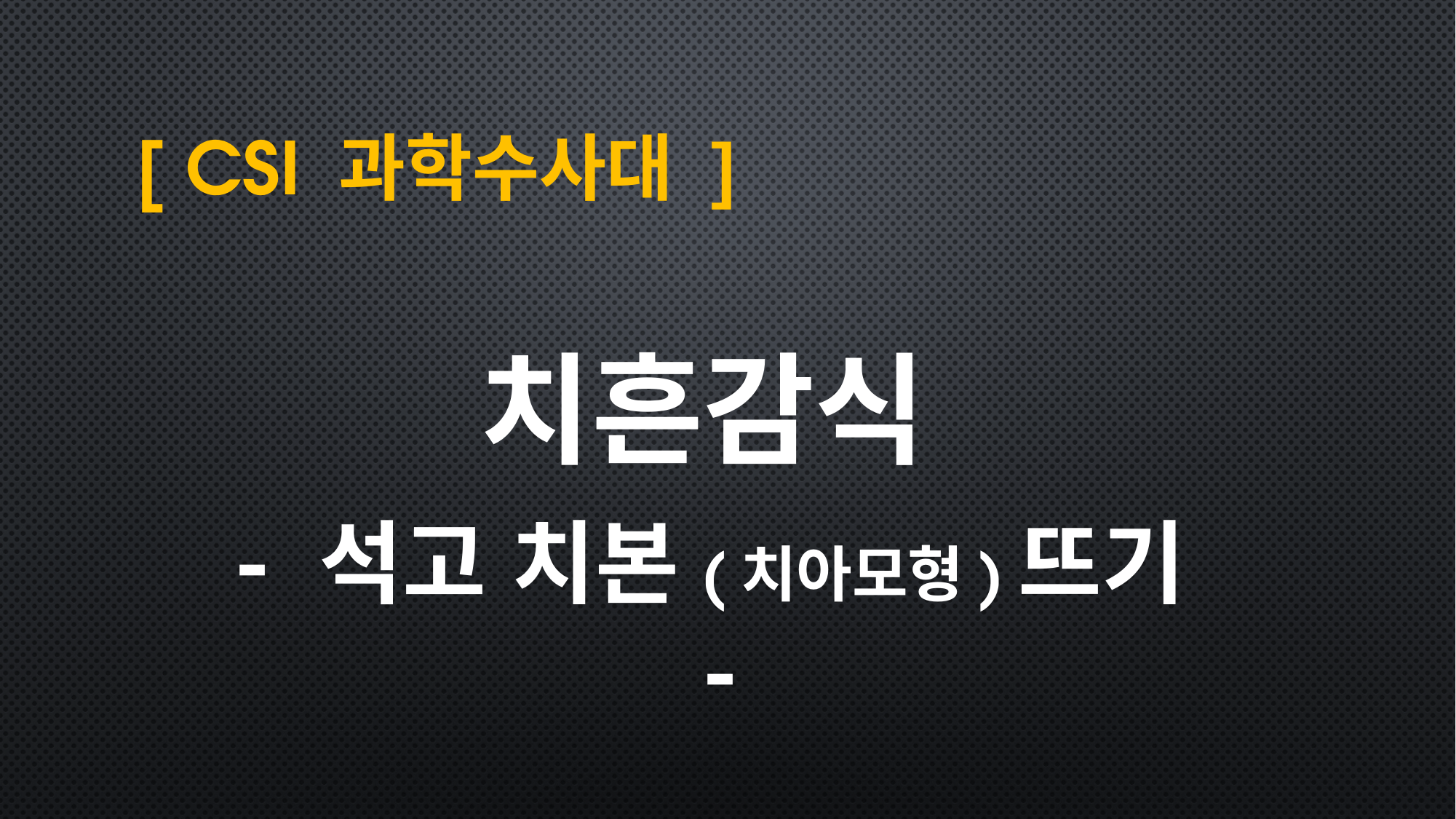

# [ CSI 과학수사대 ]
치흔감식
- 석고 치본(치아모형)뜨기-